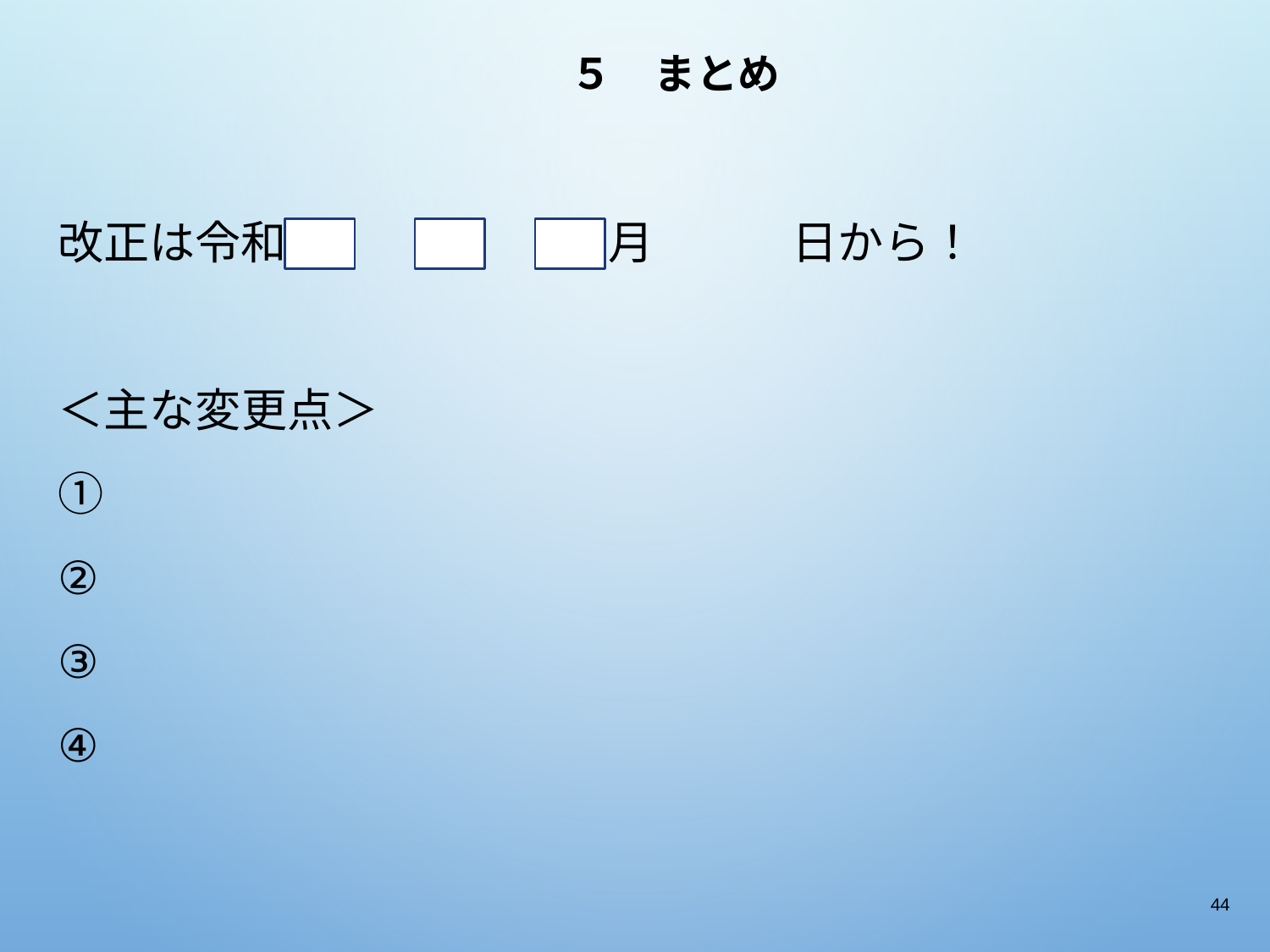

# ５　まとめ
改正は令和　　　年　　　月　　　日から！

＜主な変更点＞
①
②
③
④

44